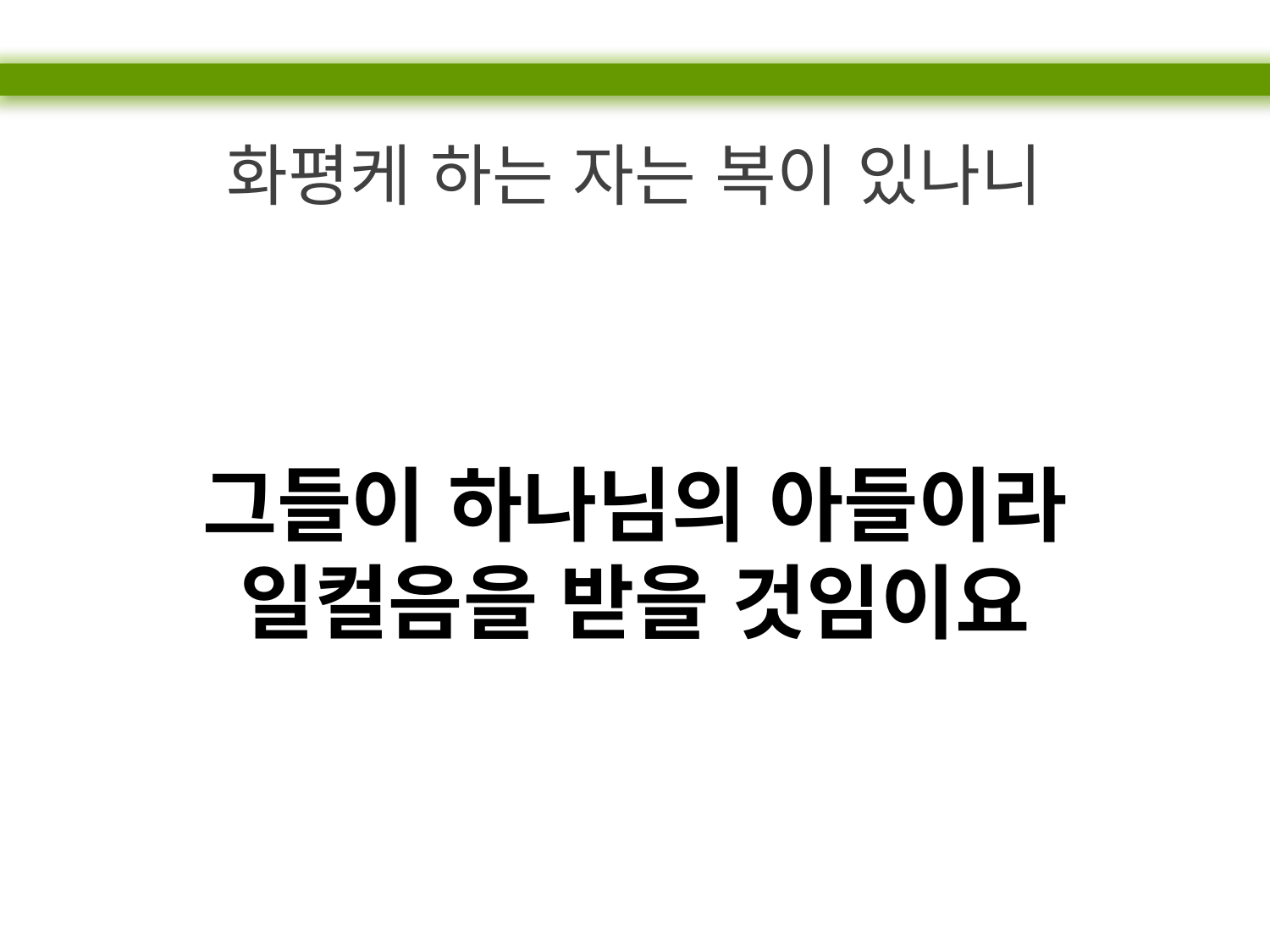

화평케 하는 자는 복이 있나니
그들이 하나님의 아들이라
일컬음을 받을 것임이요